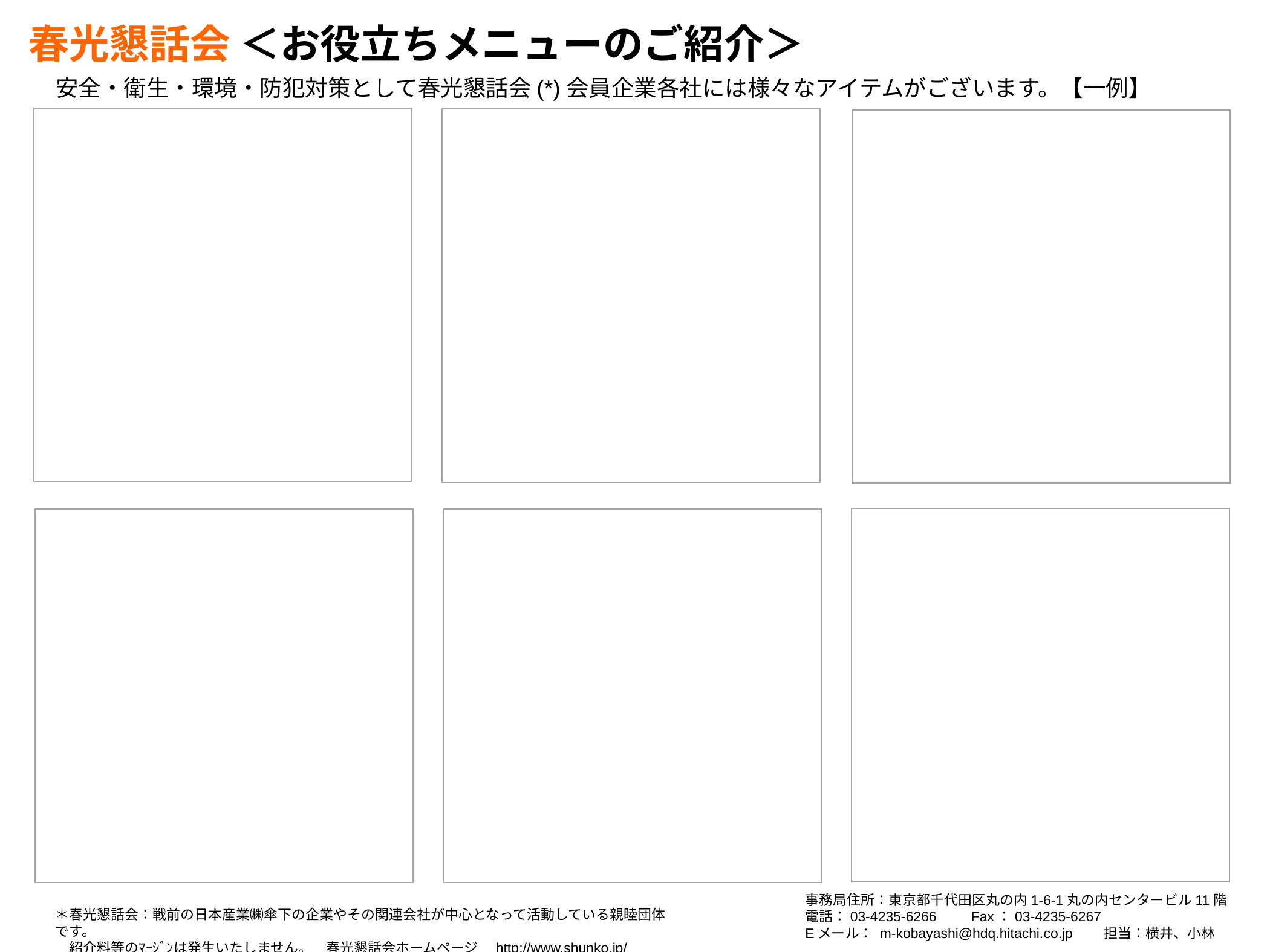

# 春光懇話会 ＜お役立ちメニューのご紹介＞
安全・衛生・環境・防犯対策として春光懇話会(*)会員企業各社には様々なアイテムがございます。【一例】

事務局住所：東京都千代田区丸の内1-6-1丸の内センタービル11階
電話：03-4235-6266　　Fax：03-4235-6267
Eメール： m-kobayashi@hdq.hitachi.co.jp　　担当：横井、小林
＊春光懇話会：戦前の日本産業㈱傘下の企業やその関連会社が中心となって活動している親睦団体です。
　紹介料等のﾏｰｼﾞﾝは発生いたしません。　春光懇話会ホームページ　http://www.shunko.jp/